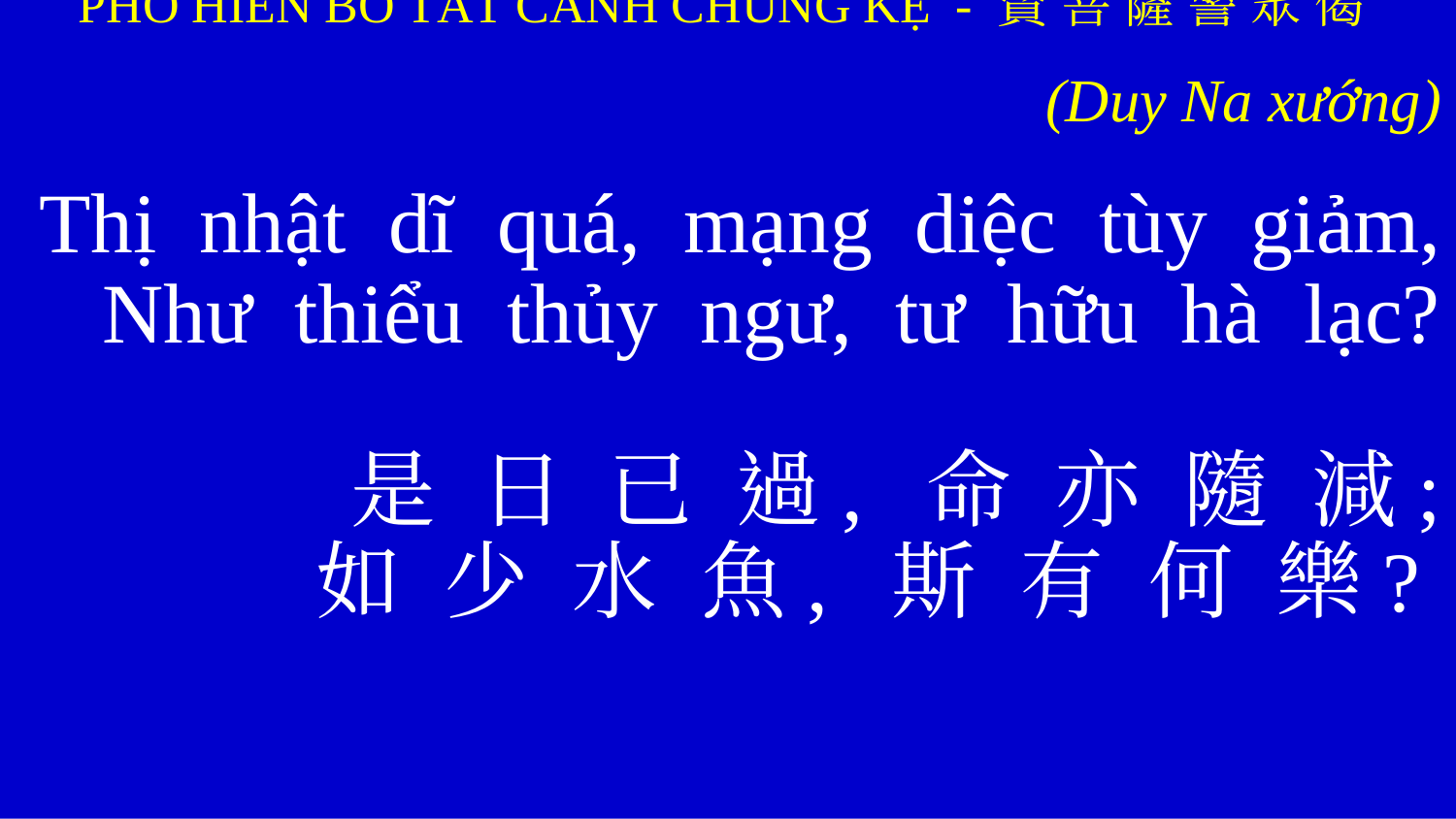

PHỔ HIỀN BỒ TÁT CẢNH CHÚNG KỆ  - 賢 菩 薩 警 眾 偈

(Duy Na xướng)

Thị  nhật  dĩ  quá,  mạng  diệc  tùy  giảm,
Như  thiểu  thủy  ngư,  tư  hữu  hà  lạc?

是  日  已  過,  命  亦  隨  減;
如  少  水  魚,  斯  有  何  樂?